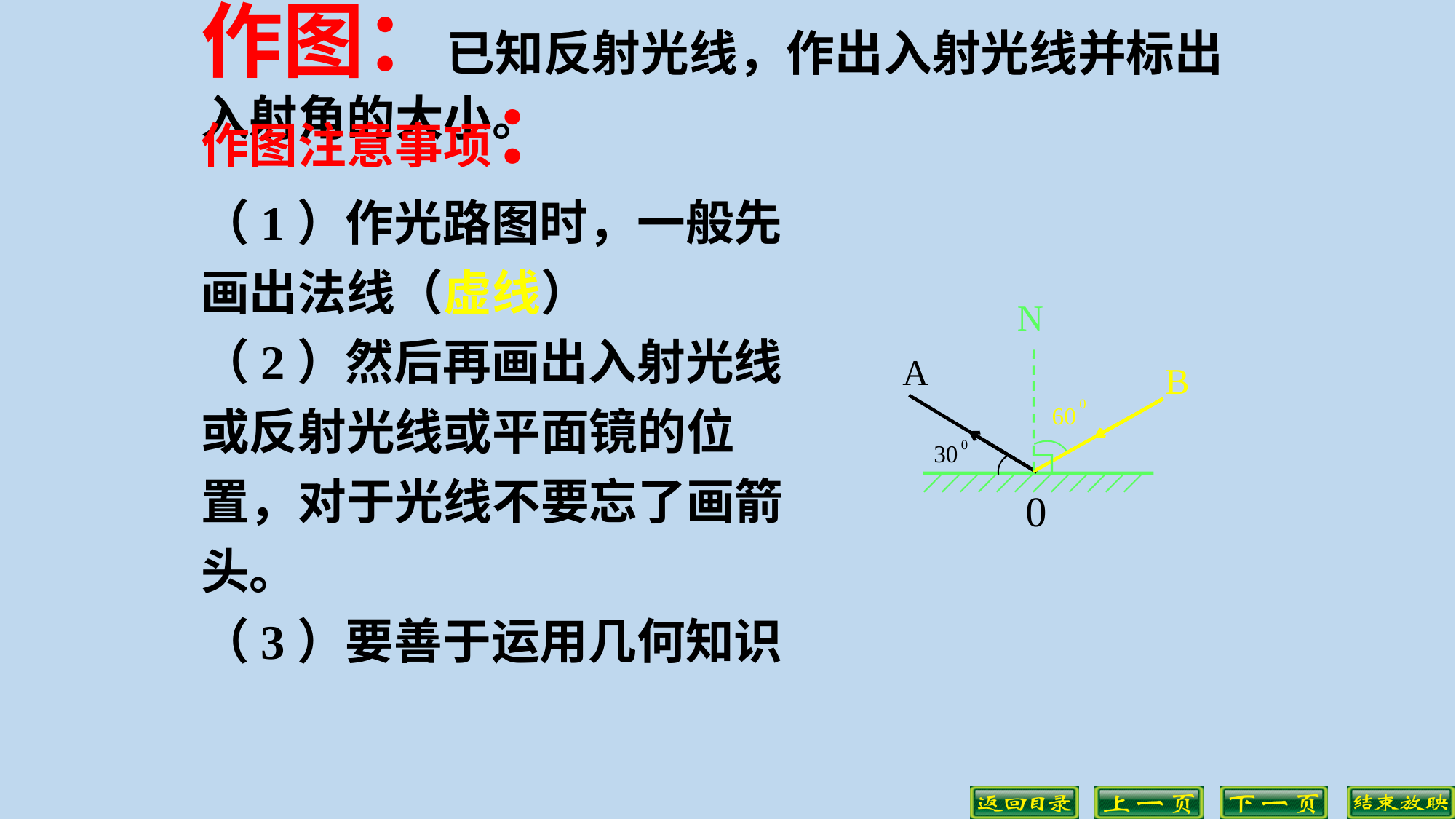

作图：已知反射光线，作出入射光线并标出入射角的大小。
作图注意事项：
（1）作光路图时，一般先画出法线（虚线）
（2）然后再画出入射光线或反射光线或平面镜的位置，对于光线不要忘了画箭头。
（3）要善于运用几何知识
N

A
B

0
60

0
30

0